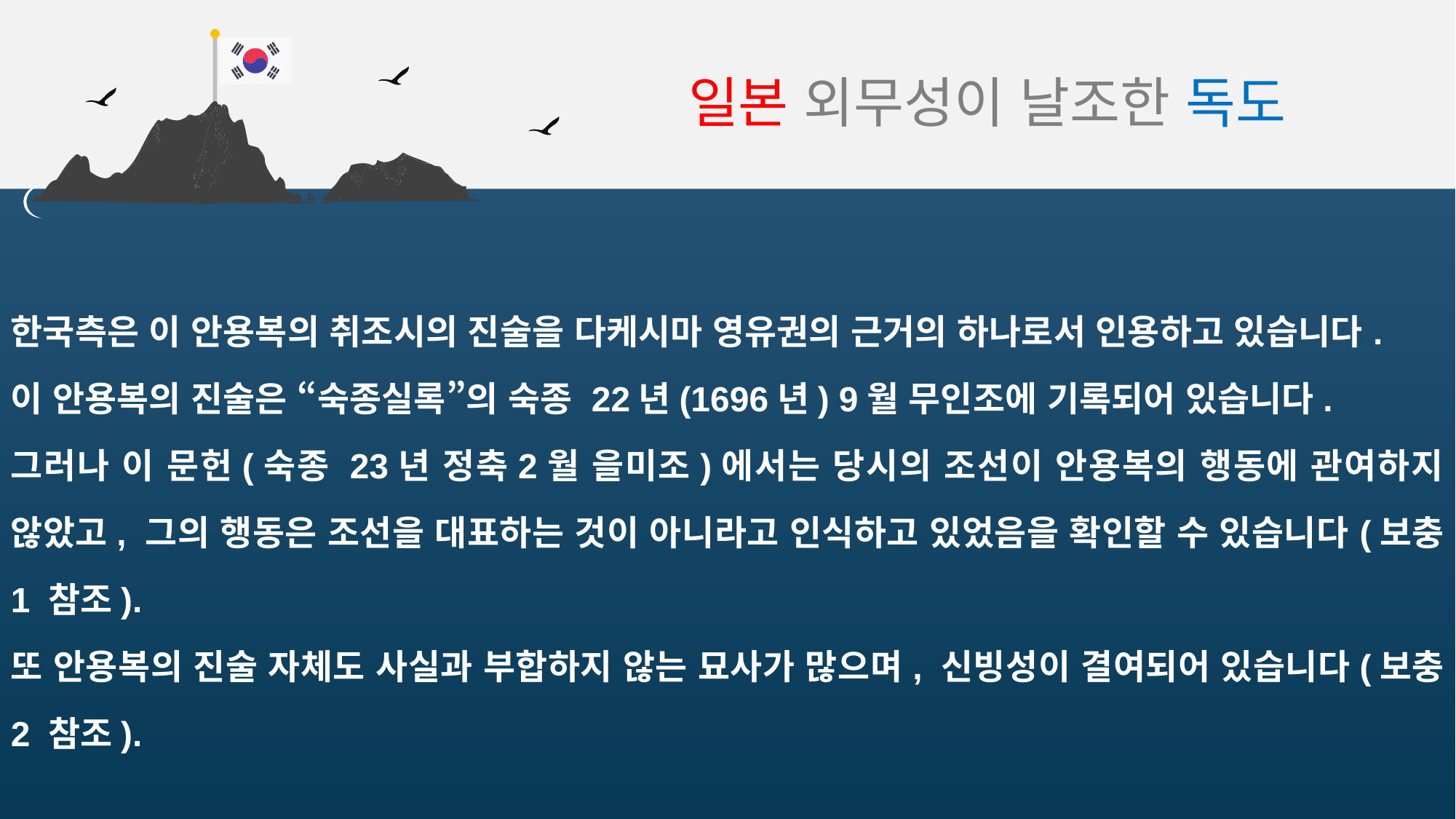

일본 외무성이 날조한 독도

한국측은 이 안용복의 취조시의 진술을 다케시마 영유권의 근거의 하나로서 인용하고 있습니다.
이 안용복의 진술은 “숙종실록”의 숙종 22년(1696년) 9월 무인조에 기록되어 있습니다.
그러나 이 문헌(숙종 23년 정축2월 을미조)에서는 당시의 조선이 안용복의 행동에 관여하지 않았고, 그의 행동은 조선을 대표하는 것이 아니라고 인식하고 있었음을 확인할 수 있습니다(보충 1 참조).
또 안용복의 진술 자체도 사실과 부합하지 않는 묘사가 많으며, 신빙성이 결여되어 있습니다(보충 2 참조).